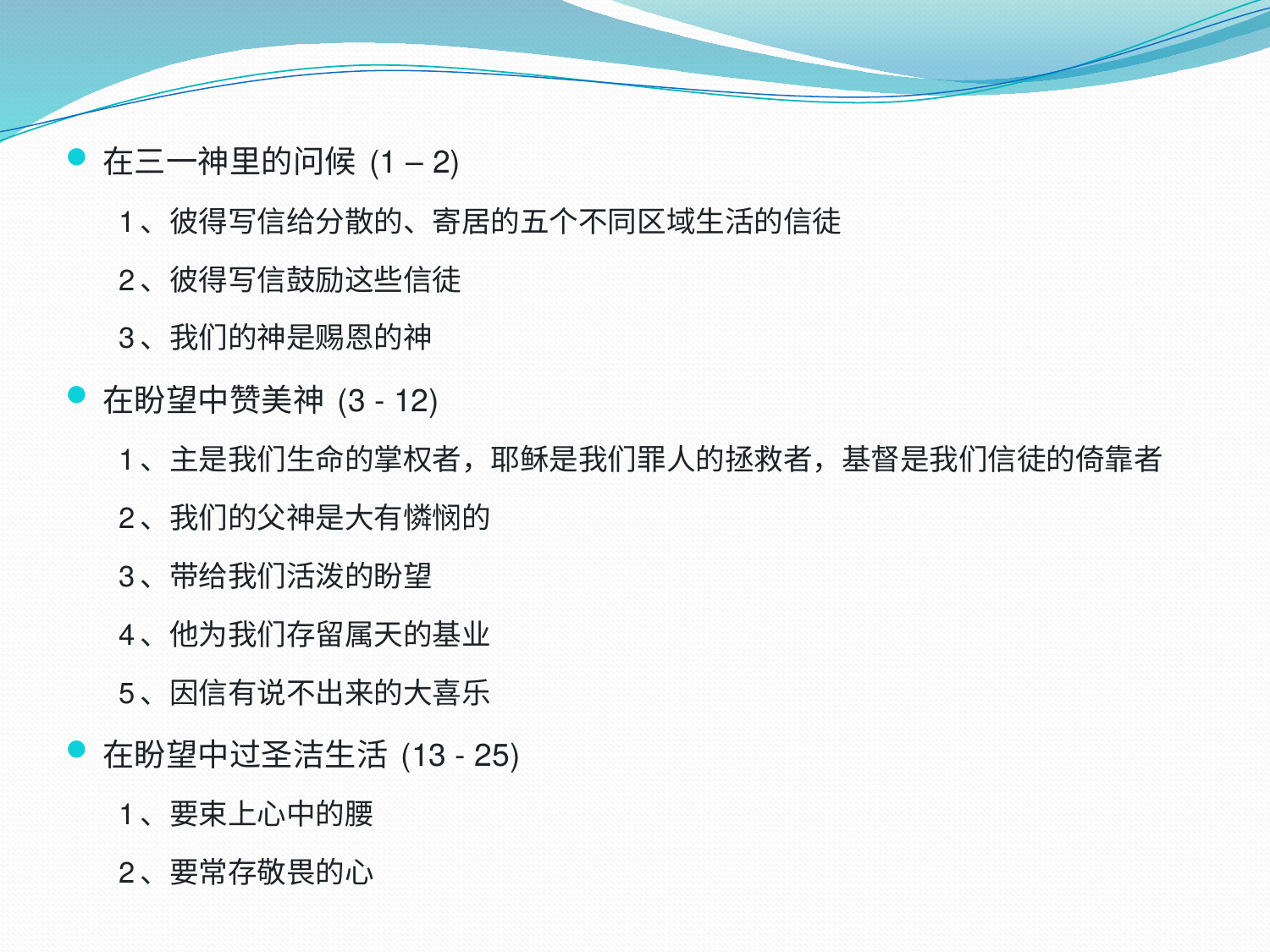

在三一神里的问候 (1 – 2)
1、彼得写信给分散的、寄居的五个不同区域生活的信徒
2、彼得写信鼓励这些信徒
3、我们的神是赐恩的神
在盼望中赞美神 (3 - 12)
1、主是我们生命的掌权者，耶稣是我们罪人的拯救者，基督是我们信徒的倚靠者
2、我们的父神是大有憐悯的
3、带给我们活泼的盼望
4、他为我们存留属天的基业
5、因信有说不出来的大喜乐
在盼望中过圣洁生活 (13 - 25)
1、要束上心中的腰
2、要常存敬畏的心